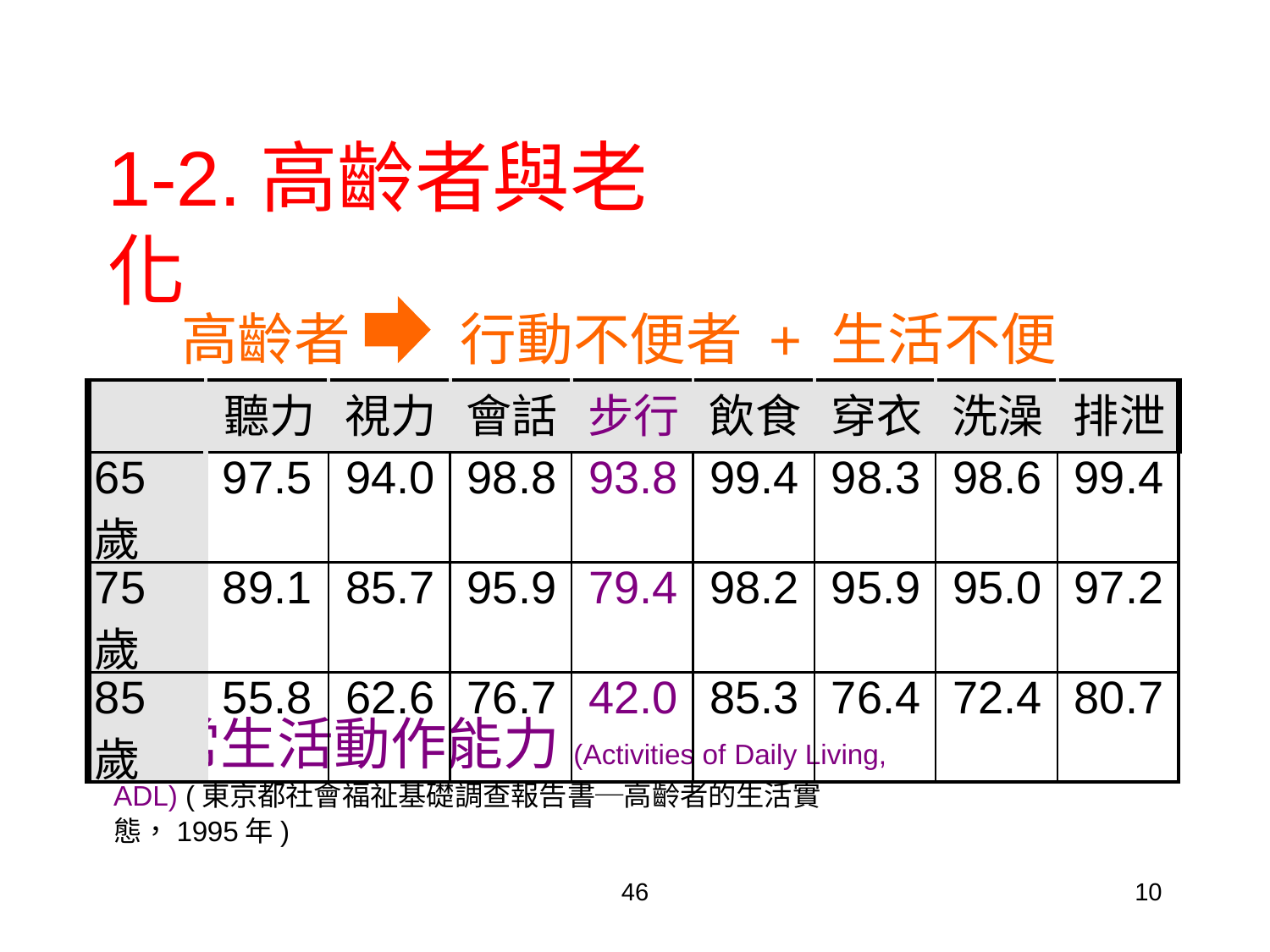

1-2.高齡者與老化

高齡者
行動不便者 + 生活不便者
|  | 聽力 | 視力 | 會話 | 步行 | 飲食 | 穿衣 | 洗澡 | 排泄 |
| --- | --- | --- | --- | --- | --- | --- | --- | --- |
| 65 歲 | 97.5 | 94.0 | 98.8 | 93.8 | 99.4 | 98.3 | 98.6 | 99.4 |
| 75 歲 | 89.1 | 85.7 | 95.9 | 79.4 | 98.2 | 95.9 | 95.0 | 97.2 |
| 85 歲 | 55.8 | 62.6 | 76.7 | 42.0 | 85.3 | 76.4 | 72.4 | 80.7 |
日常生活動作能力(Activities of Daily Living, ADL) (東京都社會福祉基礎調查報告書─高齡者的生活實態，1995年)
46
10